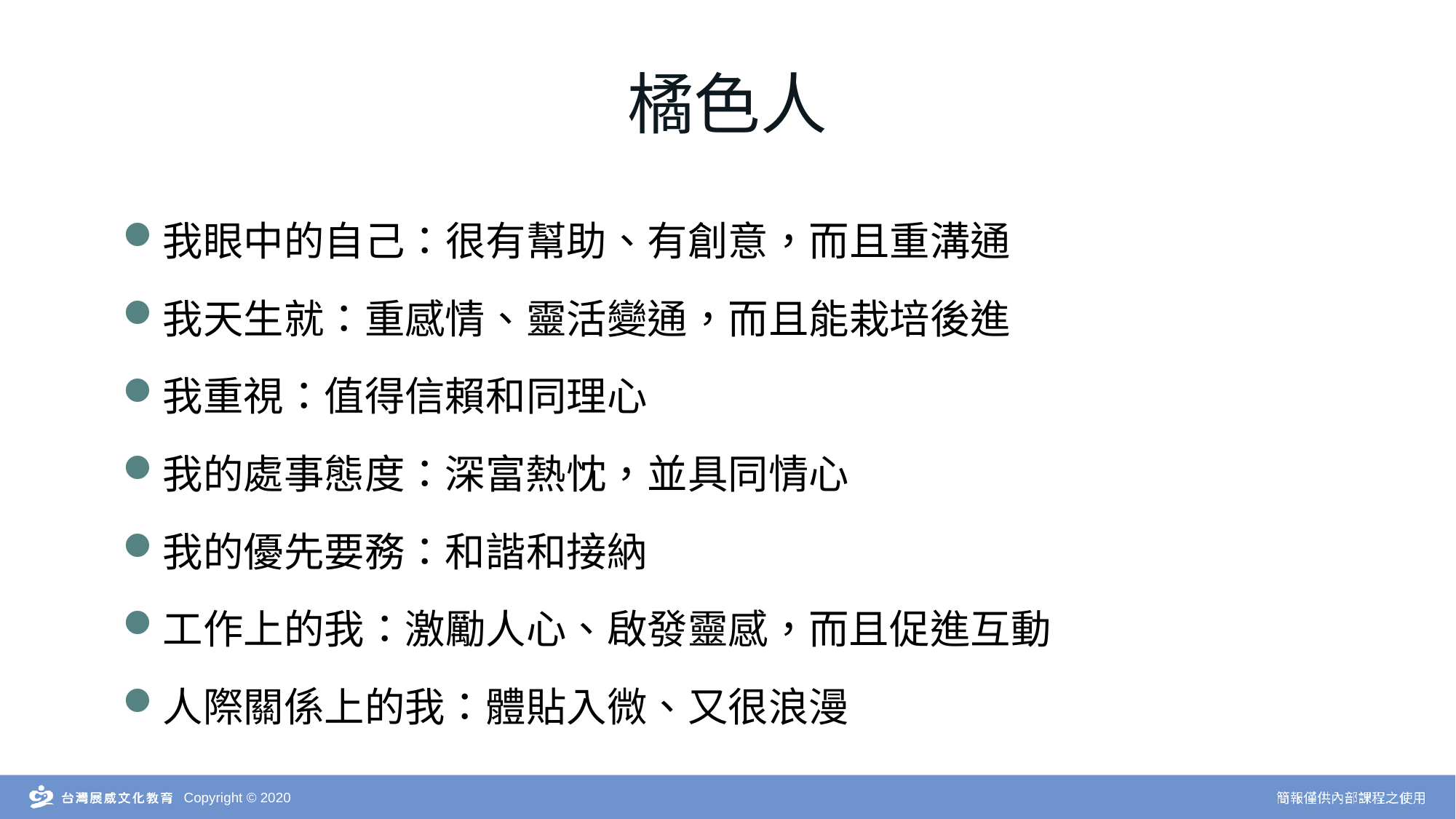

橘色人
我眼中的自己：很有幫助、有創意，而且重溝通
我天生就：重感情、靈活變通，而且能栽培後進
我重視：值得信賴和同理心
我的處事態度：深富熱忱，並具同情心
我的優先要務：和諧和接納
工作上的我：激勵人心、啟發靈感，而且促進互動
人際關係上的我：體貼入微、又很浪漫